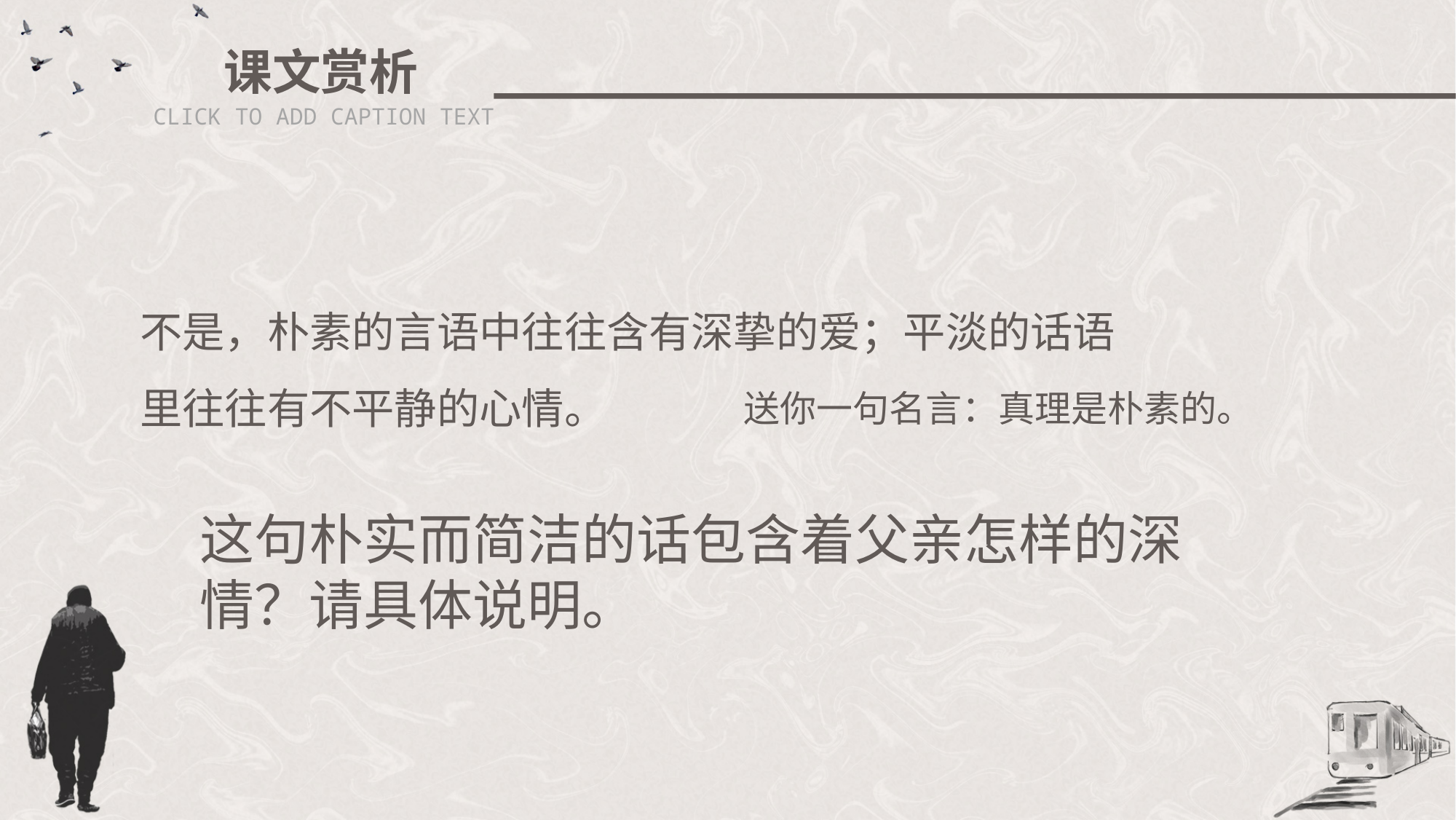

课文赏析

CLICK TO ADD CAPTION TEXT
不是，朴素的言语中往往含有深挚的爱；平淡的话语里往往有不平静的心情。
送你一句名言：真理是朴素的。
这句朴实而简洁的话包含着父亲怎样的深情？请具体说明。